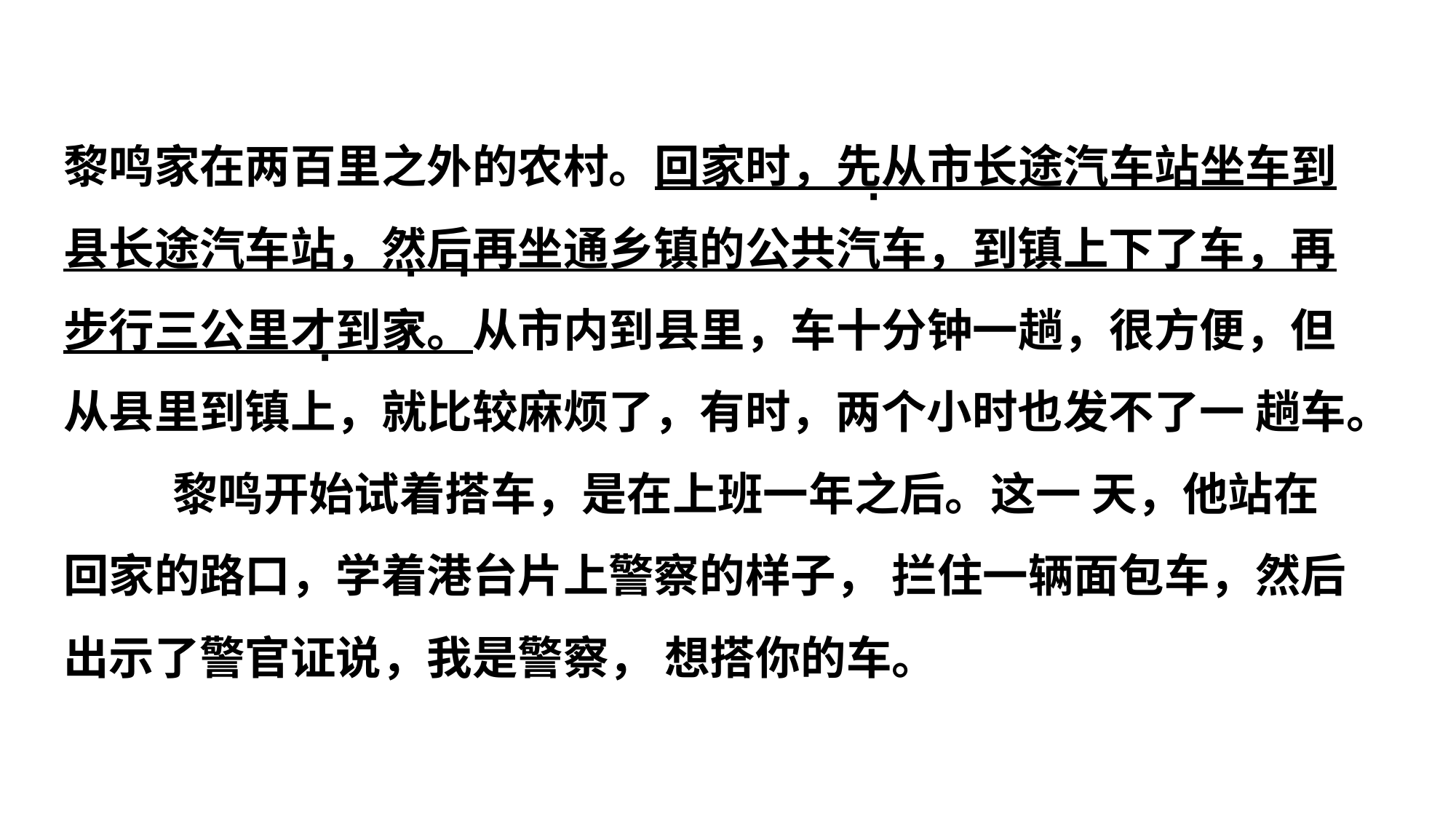

黎鸣家在两百里之外的农村。回家时，先从市长途汽车站坐车到县长途汽车站，然后再坐通乡镇的公共汽车，到镇上下了车，再步行三公里才到家。从市内到县里，车十分钟一趟，很方便，但从县里到镇上，就比较麻烦了，有时，两个小时也发不了一 趟车。
	黎鸣开始试着搭车，是在上班一年之后。这一 天，他站在回家的路口，学着港台片上警察的样子， 拦住一辆面包车，然后出示了警官证说，我是警察， 想搭你的车。
  ·
·   ·   ·
  ·